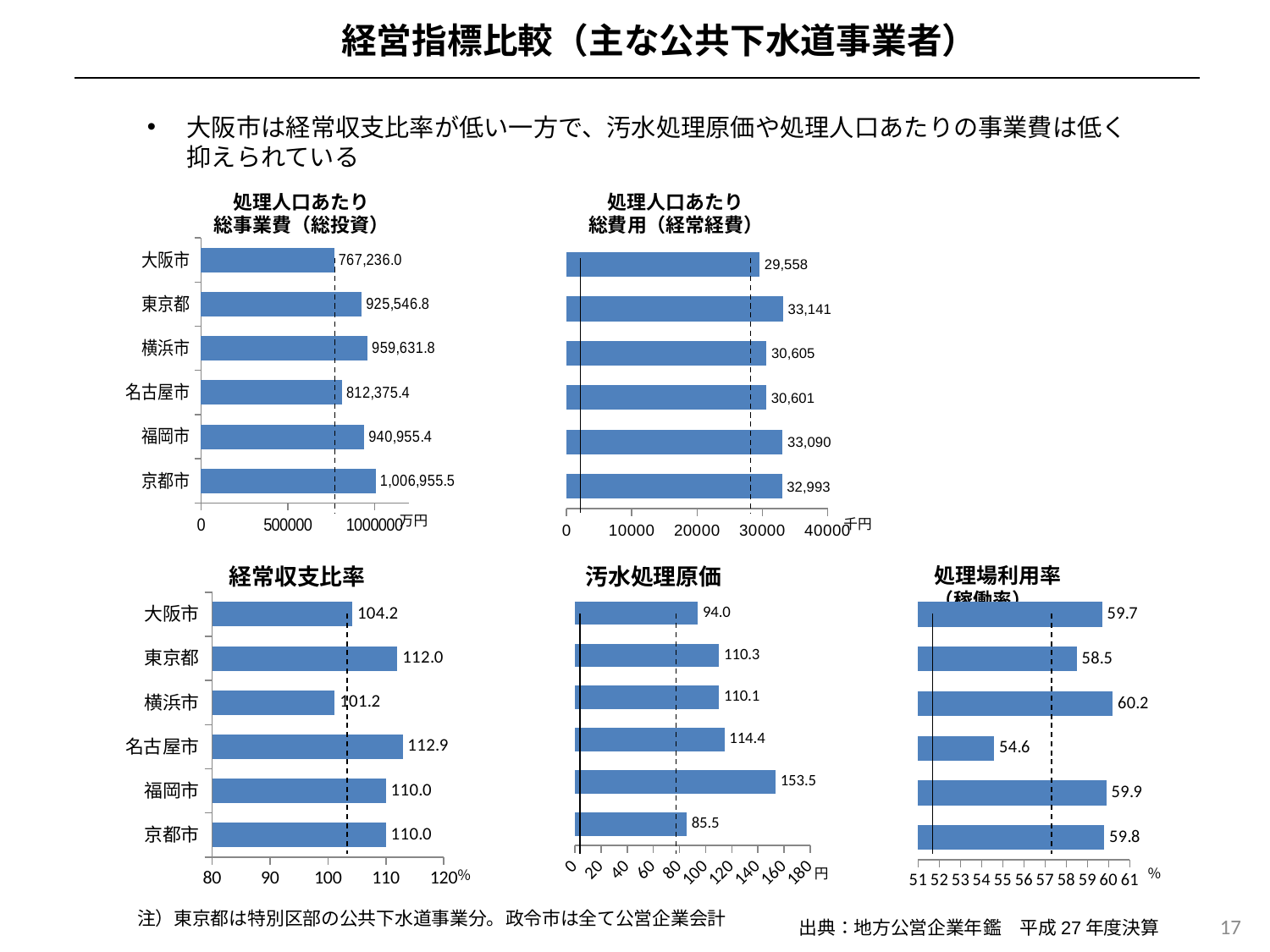

経営指標比較（主な公共下水道事業者）
大阪市は経常収支比率が低い一方で、汚水処理原価や処理人口あたりの事業費は低く抑えられている
処理人口あたり
総事業費（総投資）
処理人口あたり
総費用（経常経費）

### Chart

| Category | 負担金単価 |
|---|---|
| 京都市 | 1006955.4540157057 |
| 福岡市 | 940955.440763991 |
| 名古屋市 | 812375.3560949586 |
| 横浜市 | 959631.7503301181 |
| 東京都 | 925546.8449609415 |
| 大阪市 | 767235.9734983431 |

### Chart

| Category | 負担金単価 |
|---|---|
| 京都市 | 32992.97316411817 |
| 福岡市 | 33089.79764925871 |
| 名古屋市 | 30601.105183604515 |
| 横浜市 | 30605.136035498595 |
| 東京都 | 33140.58847808095 |
| 大阪市 | 29557.700585840616 |
万円
千円
経常収支比率
汚水処理原価
処理場利用率
（稼働率）

### Chart

| Category | 経常収支 |
|---|---|
| 京都市 | 110.0 |
| 福岡市 | 110.0 |
| 名古屋市 | 112.9 |
| 横浜市 | 101.17 |
| 東京都 | 112.0 |
| 大阪市 | 104.2 |

### Chart

| Category | 負担金単価 |
|---|---|
| 京都市 | 85.48 |
| 福岡市 | 153.47 |
| 名古屋市 | 114.36 |
| 横浜市 | 110.11 |
| 東京都 | 110.25 |
| 大阪府 | 94.0 |

### Chart

| Category | 負担金単価 |
|---|---|
| 京都 | 59.8 |
| 福岡 | 59.9 |
| 名古屋 | 54.6 |
| 神奈川県 | 60.2 |
| 東京都 | 58.5 |
| 大阪府 | 59.7 |
円
％
％
注）東京都は特別区部の公共下水道事業分。政令市は全て公営企業会計
17
出典：地方公営企業年鑑　平成27年度決算